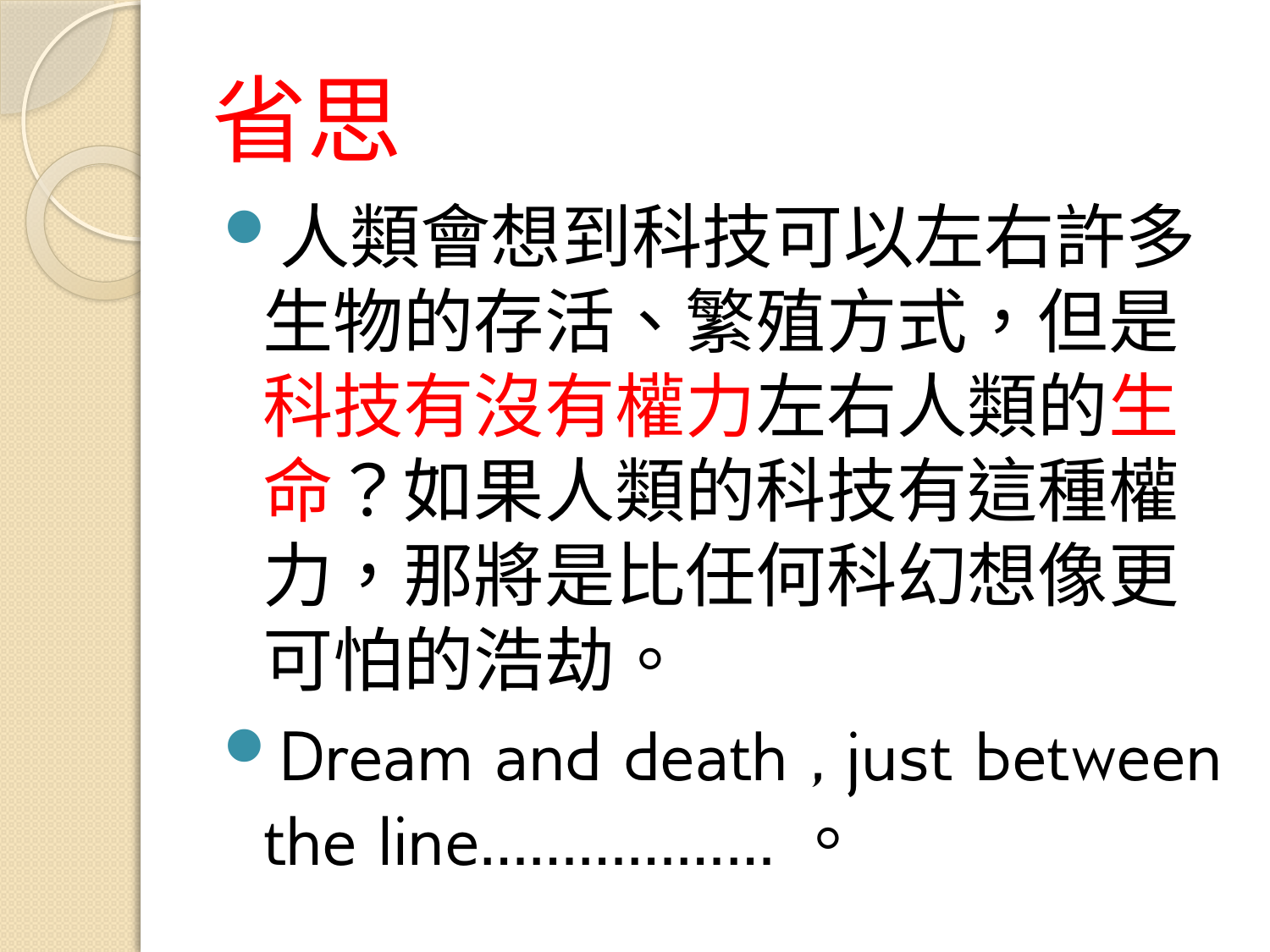

# 省思
人類會想到科技可以左右許多生物的存活、繁殖方式，但是科技有沒有權力左右人類的生命？如果人類的科技有這種權力，那將是比任何科幻想像更可怕的浩劫。
Dream and death , just between the line………………。